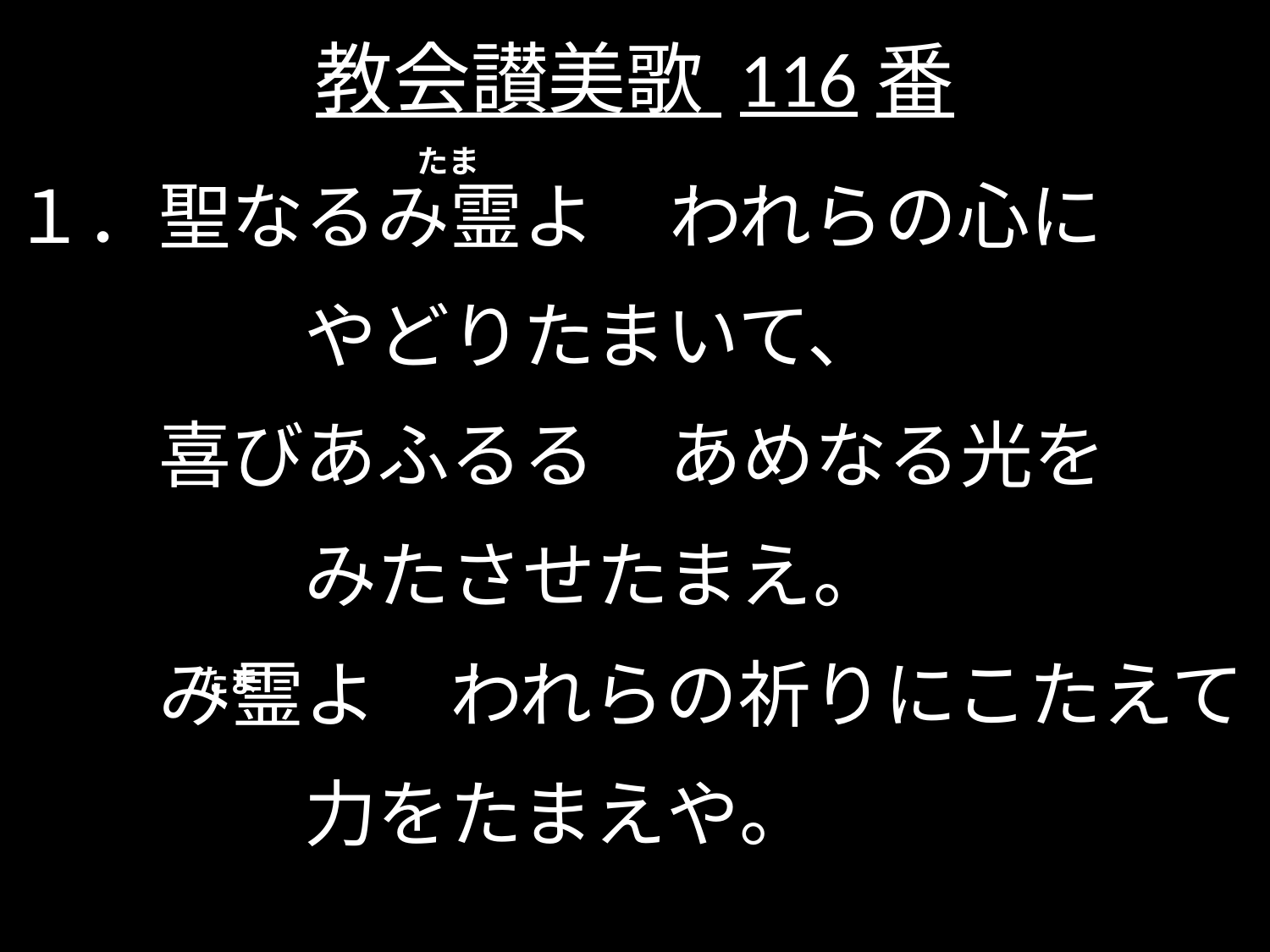

# 教会讃美歌 116番
たま
１．聖なるみ霊よ　われらの心に
　　　　やどりたまいて、
　　喜びあふるる　あめなる光を
　　　　みたさせたまえ。
　　み霊よ　われらの祈りにこたえて
　　　　力をたまえや。
たま